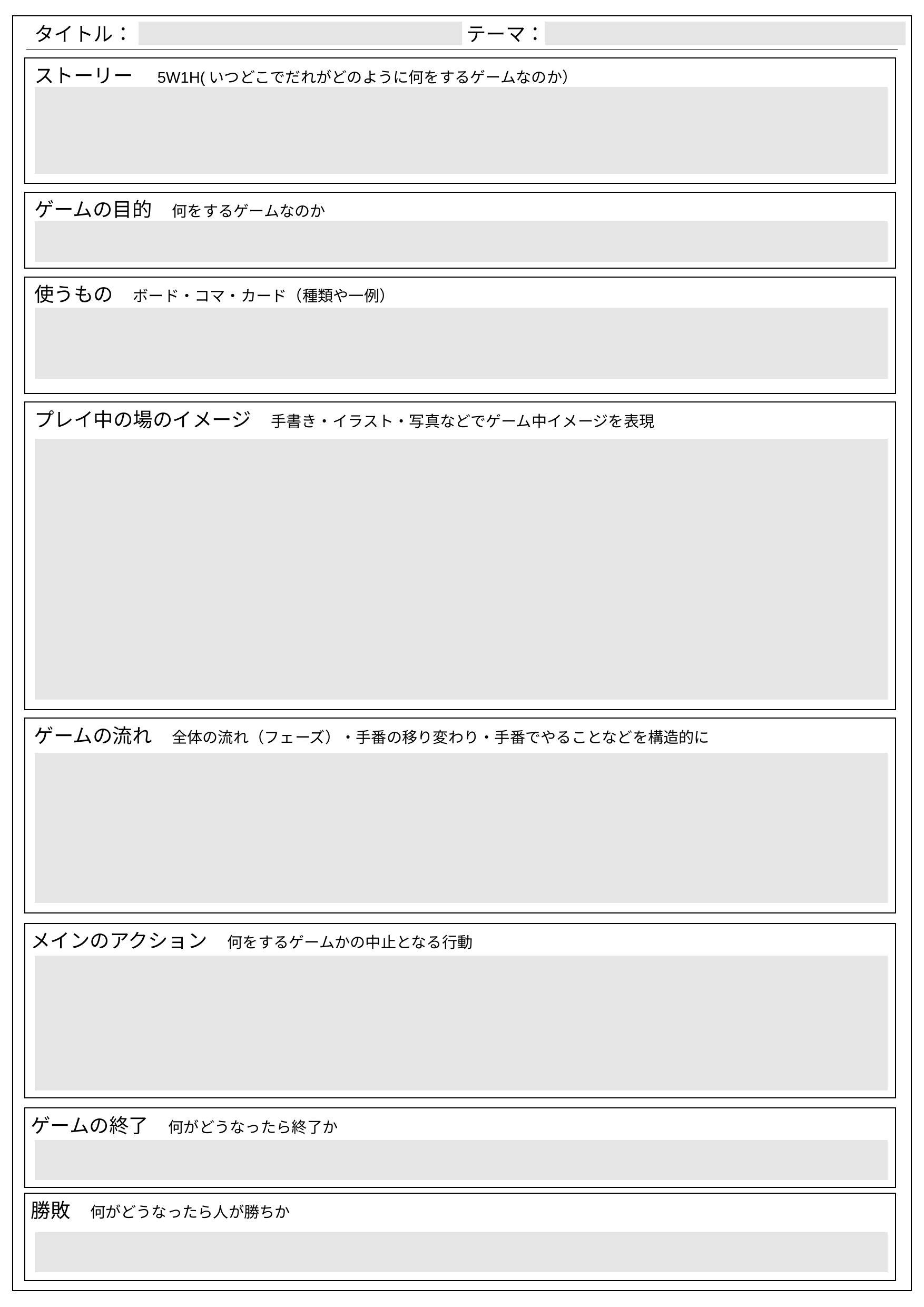

タイトル：
テーマ：

ストーリー　5W1H(いつどこでだれがどのように何をするゲームなのか）

ゲームの目的　何をするゲームなのか

使うもの　ボード・コマ・カード（種類や一例）

プレイ中の場のイメージ　手書き・イラスト・写真などでゲーム中イメージを表現

ゲームの流れ　全体の流れ（フェーズ）・手番の移り変わり・手番でやることなどを構造的に

メインのアクション　何をするゲームかの中止となる行動

ゲームの終了　何がどうなったら終了か

勝敗　何がどうなったら人が勝ちか